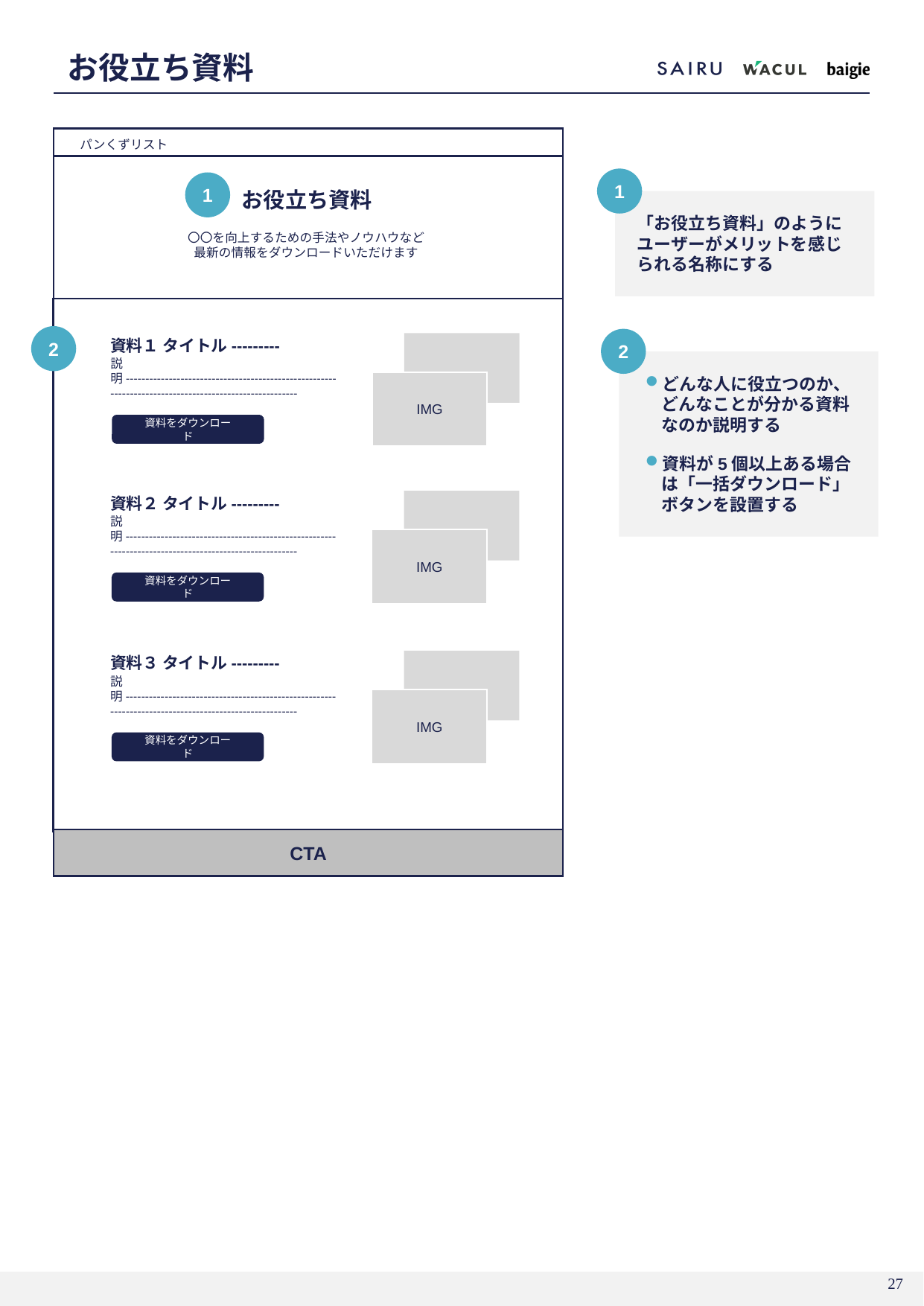

# お役立ち資料
パンくずリスト

1
1
お役立ち資料
「お役立ち資料」のようにユーザーがメリットを感じられる名称にする
〇〇を向上するための手法やノウハウなど
最新の情報をダウンロードいただけます

2
2

資料１ タイトル---------
どんな人に役立つのか、どんなことが分かる資料なのか説明する
資料が5個以上ある場合は「一括ダウンロード」ボタンを設置する
説明------------------------------------------------------------------------------------------------------
IMG
資料をダウンロード

資料２ タイトル---------
説明------------------------------------------------------------------------------------------------------
IMG
資料をダウンロード

資料３ タイトル---------
説明------------------------------------------------------------------------------------------------------
IMG
資料をダウンロード
CTA
27